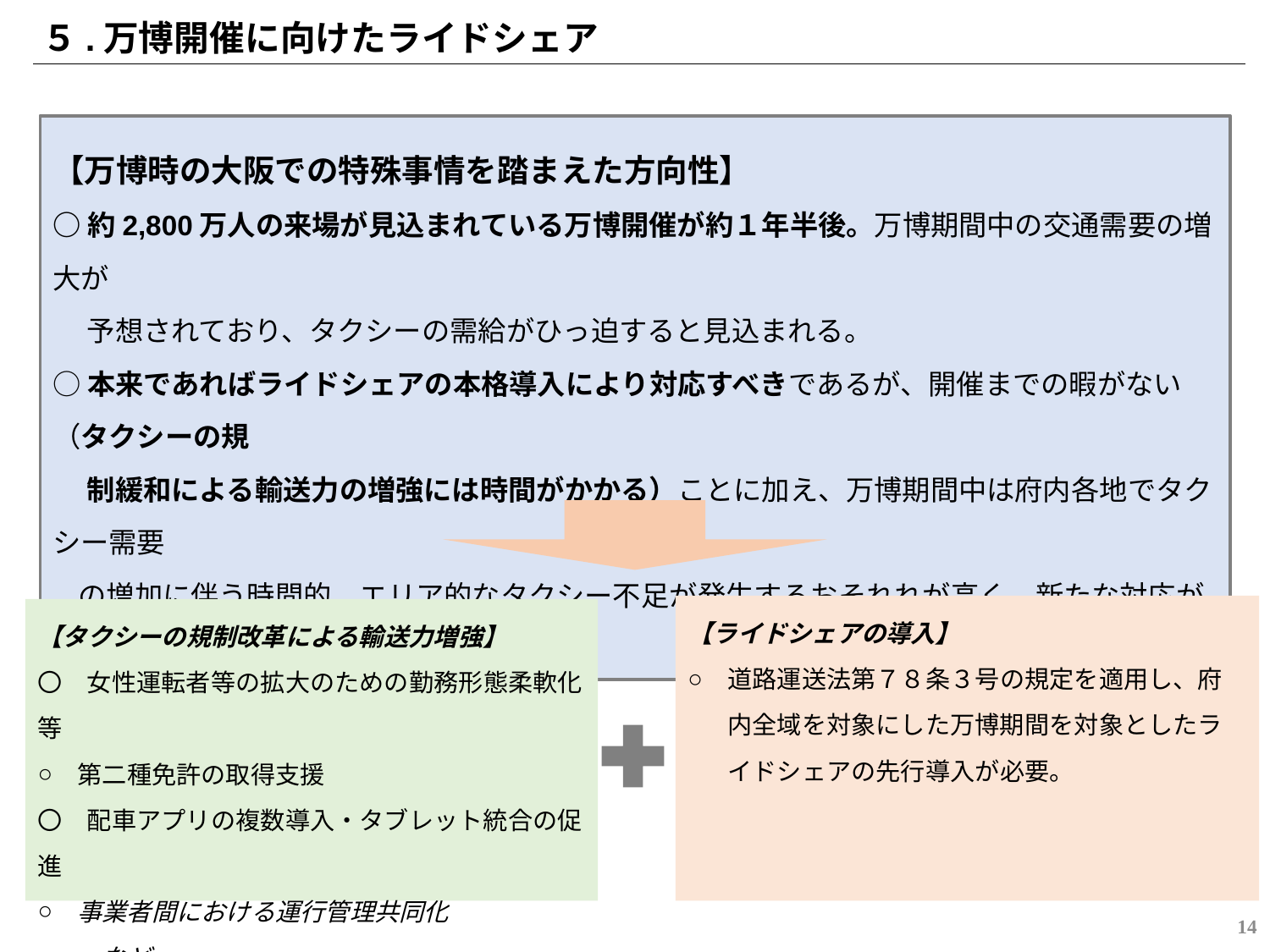

５.万博開催に向けたライドシェア
【万博時の大阪での特殊事情を踏まえた方向性】
○約2,800万人の来場が見込まれている万博開催が約１年半後。万博期間中の交通需要の増大が
　 予想されており、タクシーの需給がひっ迫すると見込まれる。
○本来であればライドシェアの本格導入により対応すべきであるが、開催までの暇がない（タクシーの規
　 制緩和による輸送力の増強には時間がかかる）ことに加え、万博期間中は府内各地でタクシー需要
   の増加に伴う時間的、エリア的なタクシー不足が発生するおそれれが高く、新たな対応が求められる。

【ライドシェアの導入】
道路運送法第７８条３号の規定を適用し、府内全域を対象にした万博期間を対象としたライドシェアの先行導入が必要。

【タクシーの規制改革による輸送力増強】
〇　女性運転者等の拡大のための勤務形態柔軟化等
第二種免許の取得支援
〇　配車アプリの複数導入・タブレット統合の促進
事業者間における運行管理共同化　　　　　　など
　　　※　令和5年11月6日 規制改革推進会議資料（第1回
　　　　　地域産業活性化WG資料）を参考に整理

14